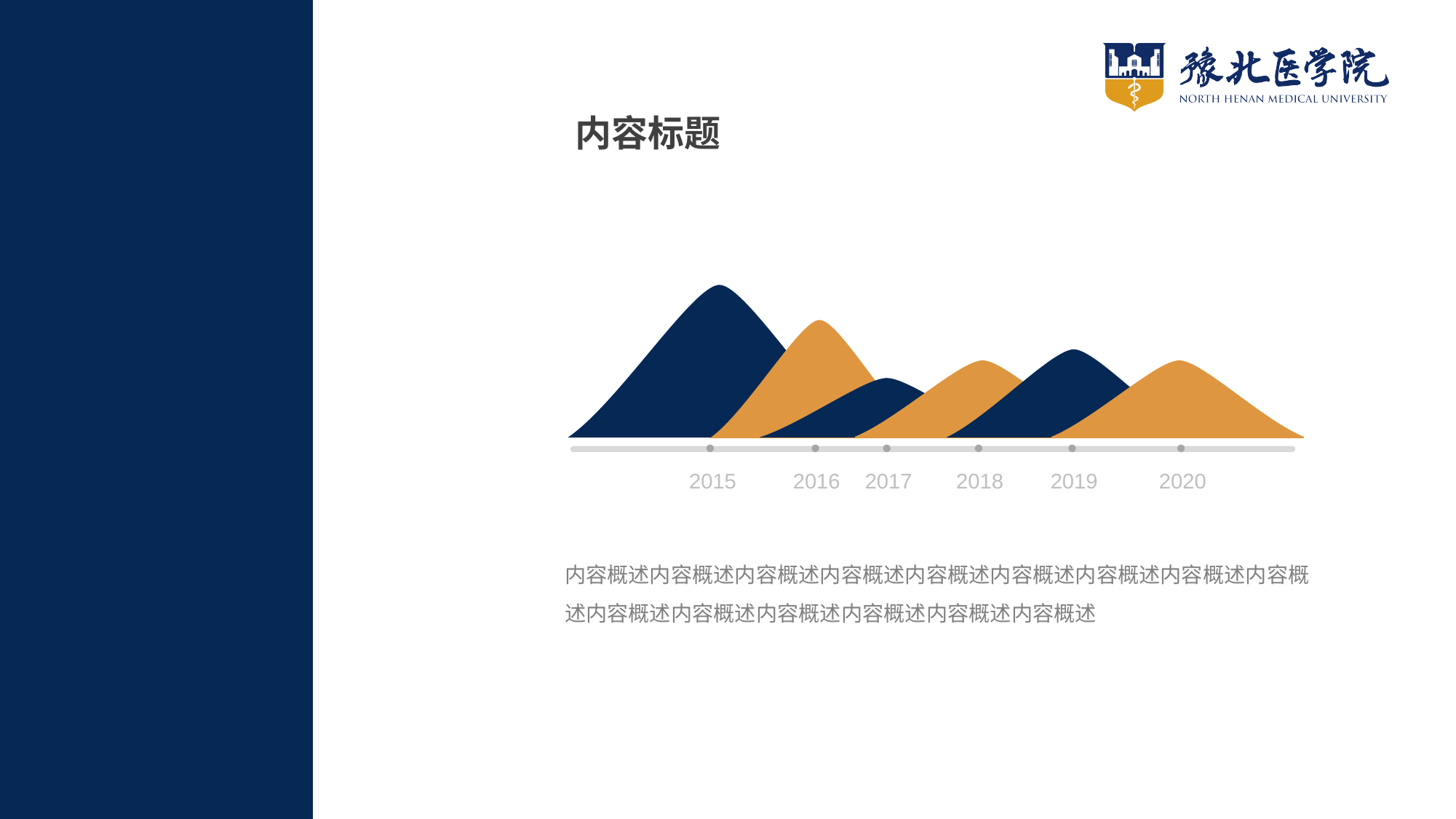

内容标题

2015
2016
2017
2019
2020
2018
内容概述内容概述内容概述内容概述内容概述内容概述内容概述内容概述内容概述内容概述内容概述内容概述内容概述内容概述内容概述